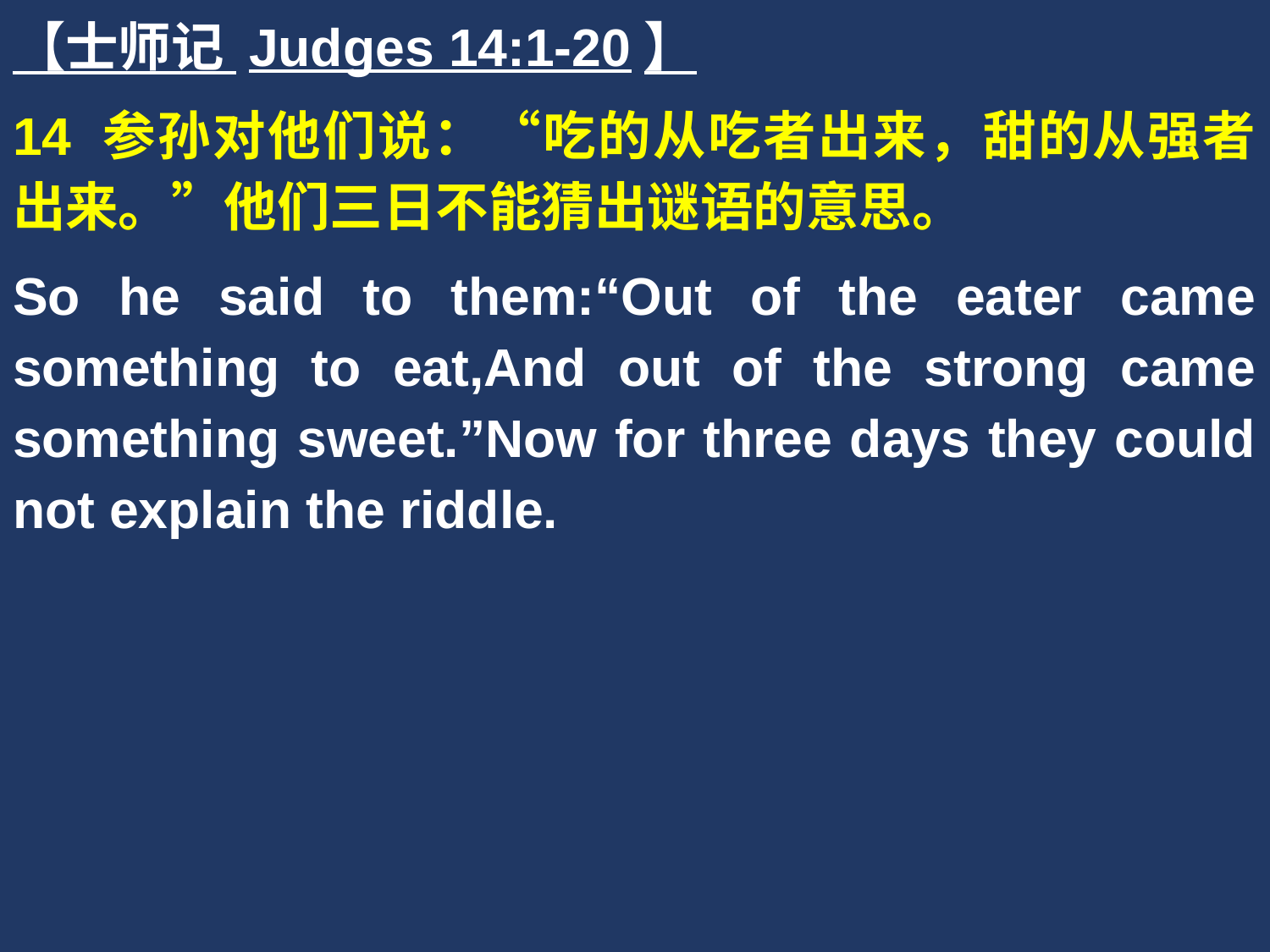

【士师记 Judges 14:1-20】
14 参孙对他们说：“吃的从吃者出来，甜的从强者出来。”他们三日不能猜出谜语的意思。
So he said to them:“Out of the eater came something to eat,And out of the strong came something sweet.”Now for three days they could not explain the riddle.